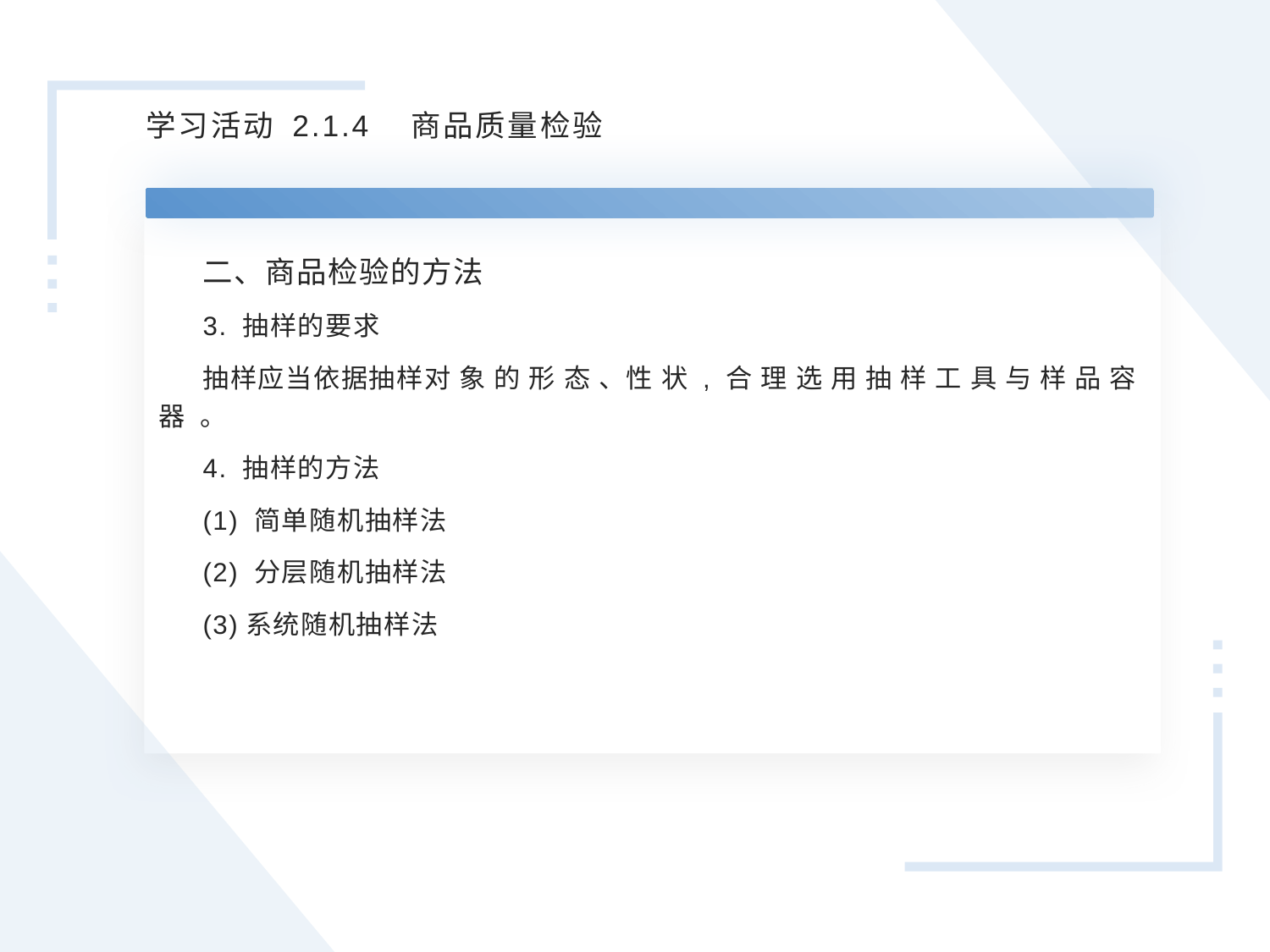

学习活动 2.1.4   商品质量检验

二、商品检验的方法
3. 抽样的要求
抽样应当依据抽样对 象 的 形 态 、性 状 , 合 理 选 用 抽 样 工 具 与 样 品 容 器  。
4. 抽样的方法
(1) 简单随机抽样法
(2) 分层随机抽样法
(3)系统随机抽样法